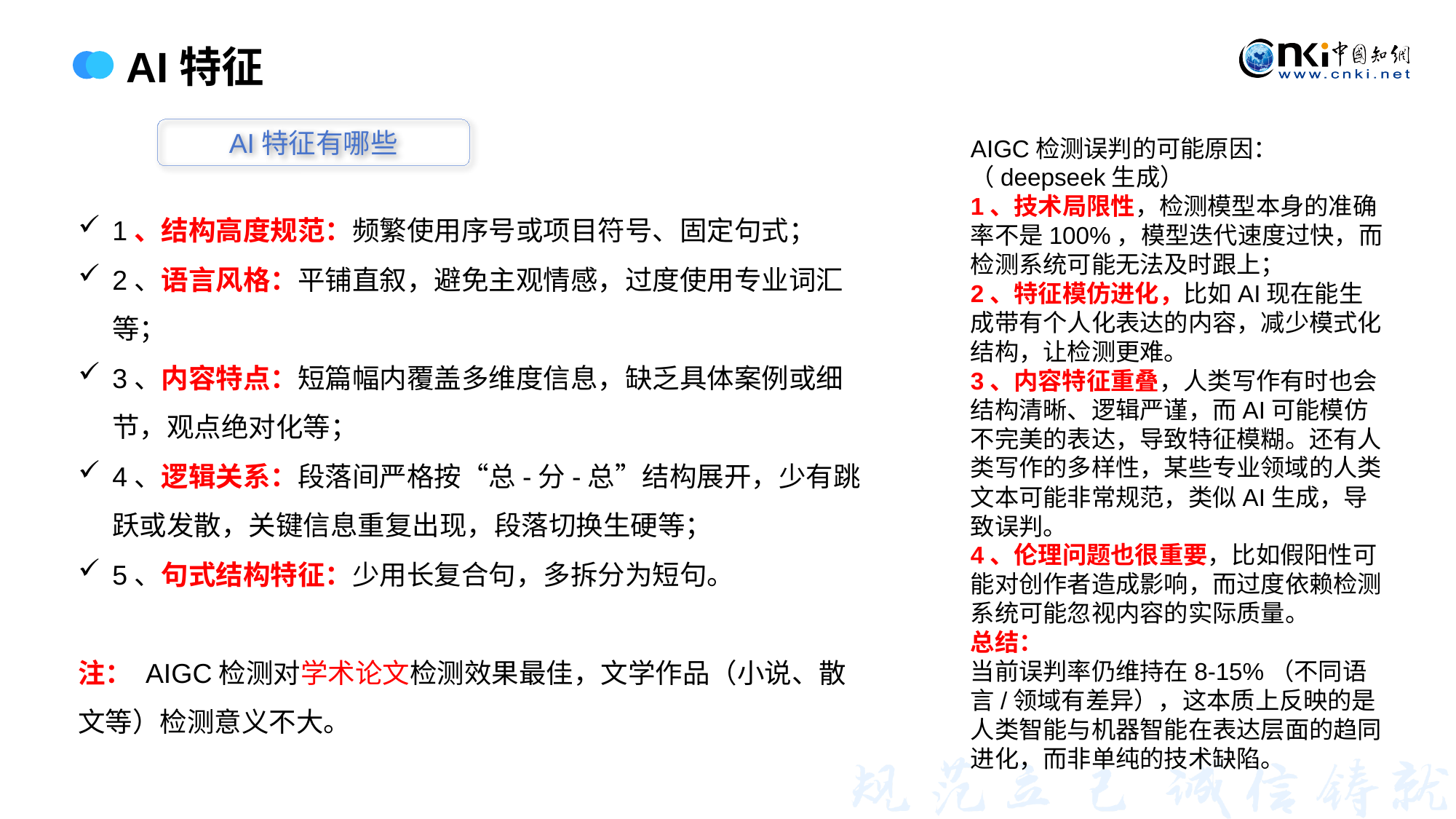

AI特征
AI特征有哪些
AIGC检测误判的可能原因：（deepseek生成）
1、技术局限性，检测模型本身的准确率不是100%，模型迭代速度过快，而检测系统可能无法及时跟上；
2、特征模仿进化，比如AI现在能生成带有个人化表达的内容，减少模式化结构，让检测更难。
3、内容特征重叠，人类写作有时也会结构清晰、逻辑严谨，而AI可能模仿不完美的表达，导致特征模糊。还有人类写作的多样性，某些专业领域的人类文本可能非常规范，类似AI生成，导致误判。
4、伦理问题也很重要，比如假阳性可能对创作者造成影响，而过度依赖检测系统可能忽视内容的实际质量。
总结：
当前误判率仍维持在8-15%（不同语言/领域有差异），这本质上反映的是人类智能与机器智能在表达层面的趋同进化，而非单纯的技术缺陷。
1、结构高度规范：频繁使用序号或项目符号、固定句式；
2、语言风格：平铺直叙，避免主观情感，过度使用专业词汇等；
3、内容特点：短篇幅内覆盖多维度信息，缺乏具体案例或细节，观点绝对化等；
4、逻辑关系：段落间严格按“总-分-总”结构展开，少有跳跃或发散，关键信息重复出现，段落切换生硬等；
5、句式结构特征：少用长复合句，多拆分为短句。

注： AIGC检测对学术论文检测效果最佳，文学作品（小说、散文等）检测意义不大。